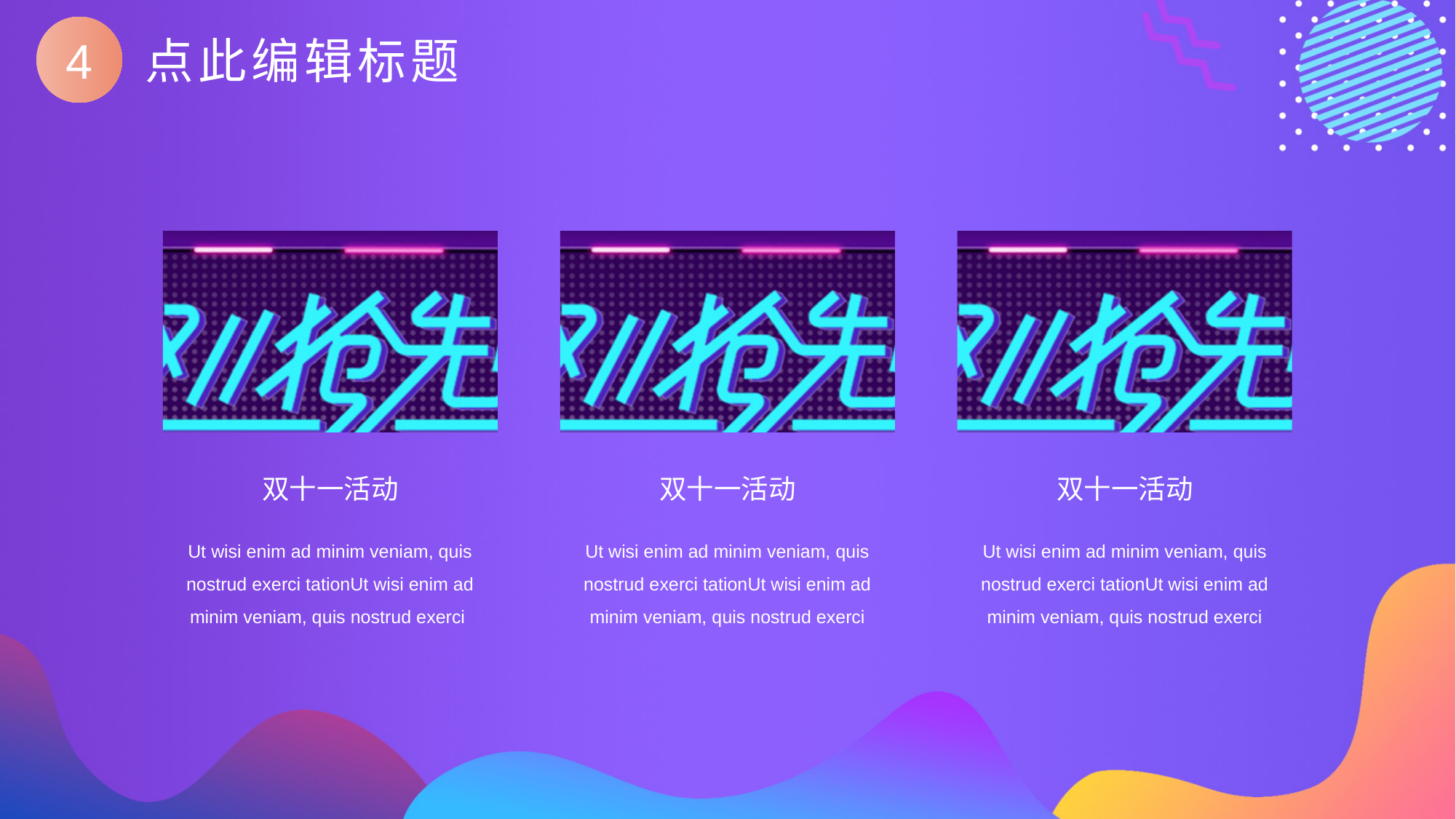

4
点此编辑标题

双十一活动
双十一活动
双十一活动
Ut wisi enim ad minim veniam, quis nostrud exerci tationUt wisi enim ad minim veniam, quis nostrud exerci
Ut wisi enim ad minim veniam, quis nostrud exerci tationUt wisi enim ad minim veniam, quis nostrud exerci
Ut wisi enim ad minim veniam, quis nostrud exerci tationUt wisi enim ad minim veniam, quis nostrud exerci